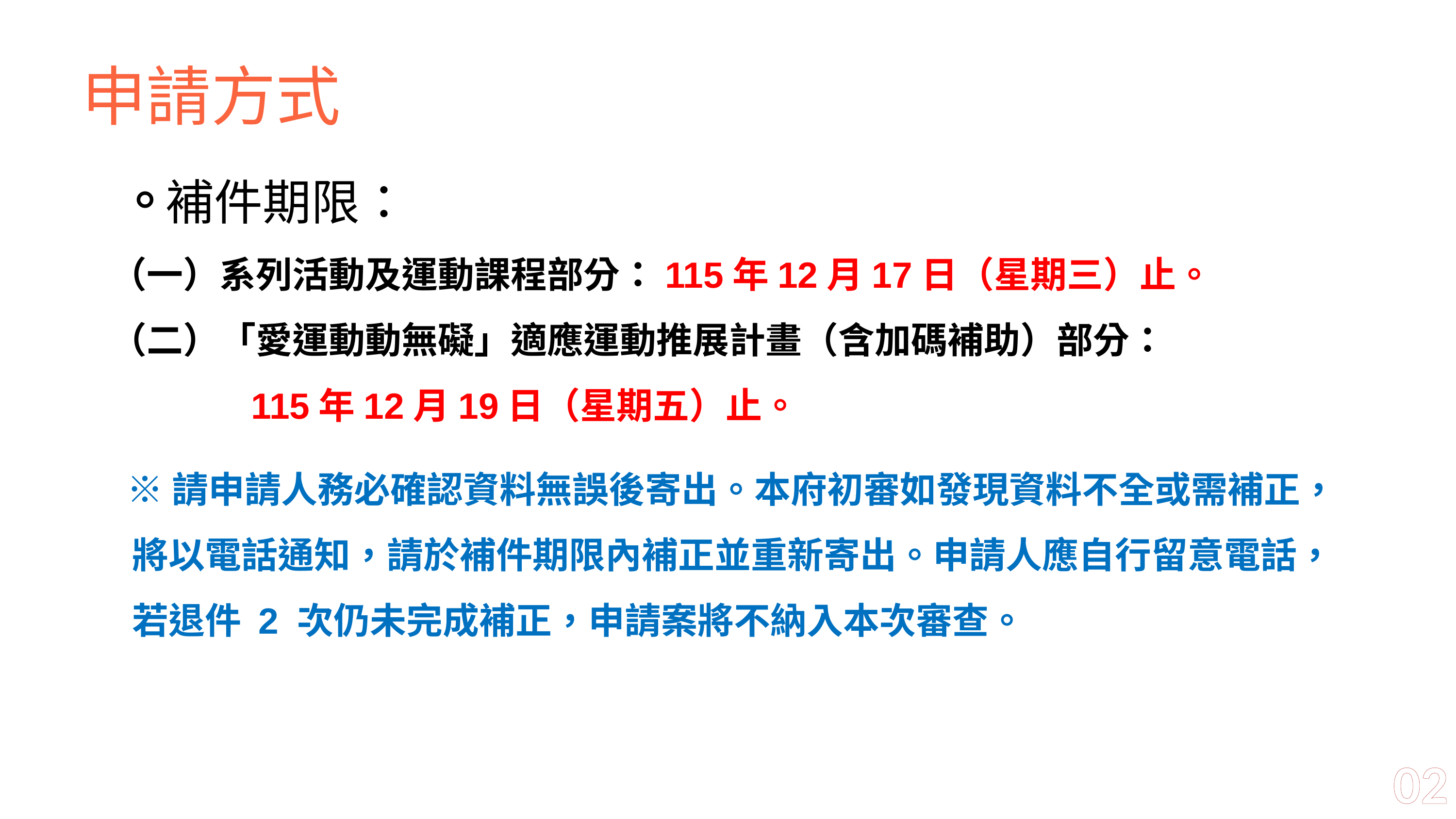

申請方式

補件期限：
（一）系列活動及運動課程部分：115年12月17日（星期三）止。
（二）「愛運動動無礙」適應運動推展計畫（含加碼補助）部分：
              115年12月19日（星期五）止。

  ※請申請人務必確認資料無誤後寄出。本府初審如發現資料不全或需補正，將以電話通知，請於補件期限內補正並重新寄出。申請人應自行留意電話，若退件 2 次仍未完成補正，申請案將不納入本次審查。
02